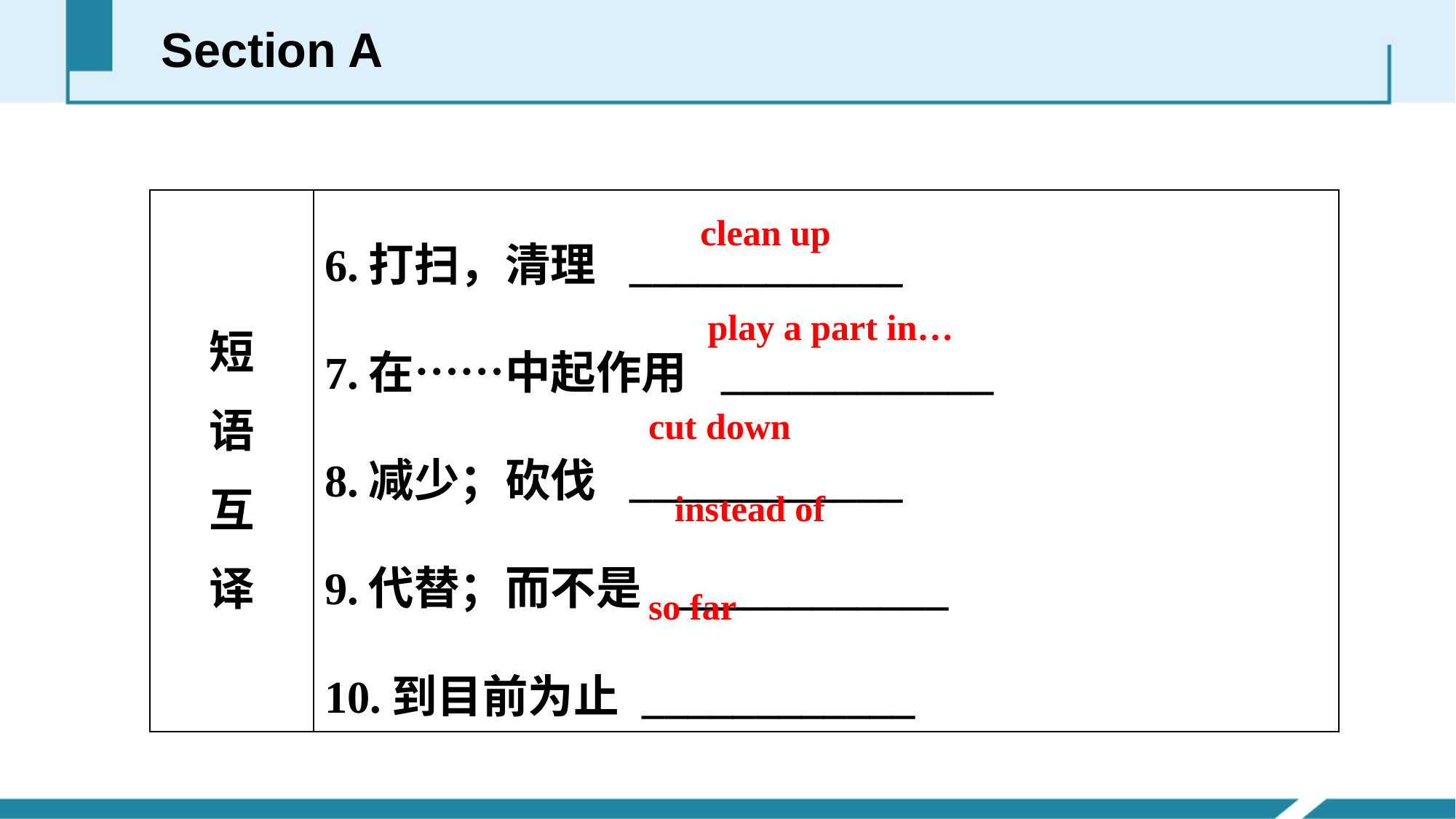

Section A
| 短 语 互 译 | 6.打扫，清理 \_\_\_\_\_\_\_\_\_\_\_\_ 7.在……中起作用 \_\_\_\_\_\_\_\_\_\_\_\_ 8.减少；砍伐 \_\_\_\_\_\_\_\_\_\_\_\_ 9.代替；而不是 \_\_\_\_\_\_\_\_\_\_\_\_ 10.到目前为止 \_\_\_\_\_\_\_\_\_\_\_\_ |
| --- | --- |
clean up
play a part in…

cut down
instead of
so far